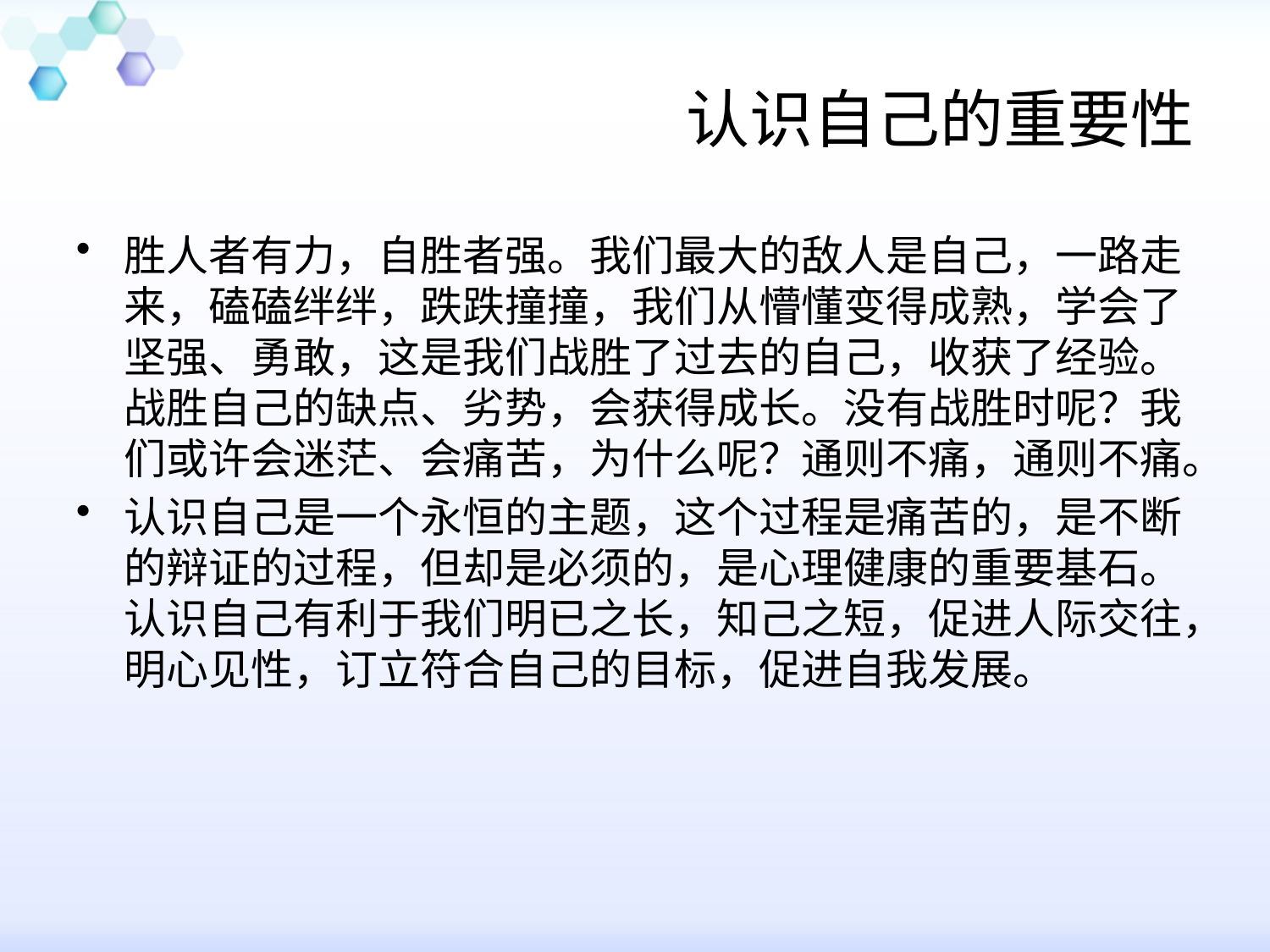

# 认识自己的重要性
胜人者有力，自胜者强。我们最大的敌人是自己，一路走来，磕磕绊绊，跌跌撞撞，我们从懵懂变得成熟，学会了坚强、勇敢，这是我们战胜了过去的自己，收获了经验。战胜自己的缺点、劣势，会获得成长。没有战胜时呢？我们或许会迷茫、会痛苦，为什么呢？通则不痛，通则不痛。
认识自己是一个永恒的主题，这个过程是痛苦的，是不断的辩证的过程，但却是必须的，是心理健康的重要基石。认识自己有利于我们明已之长，知己之短，促进人际交往，明心见性，订立符合自己的目标，促进自我发展。